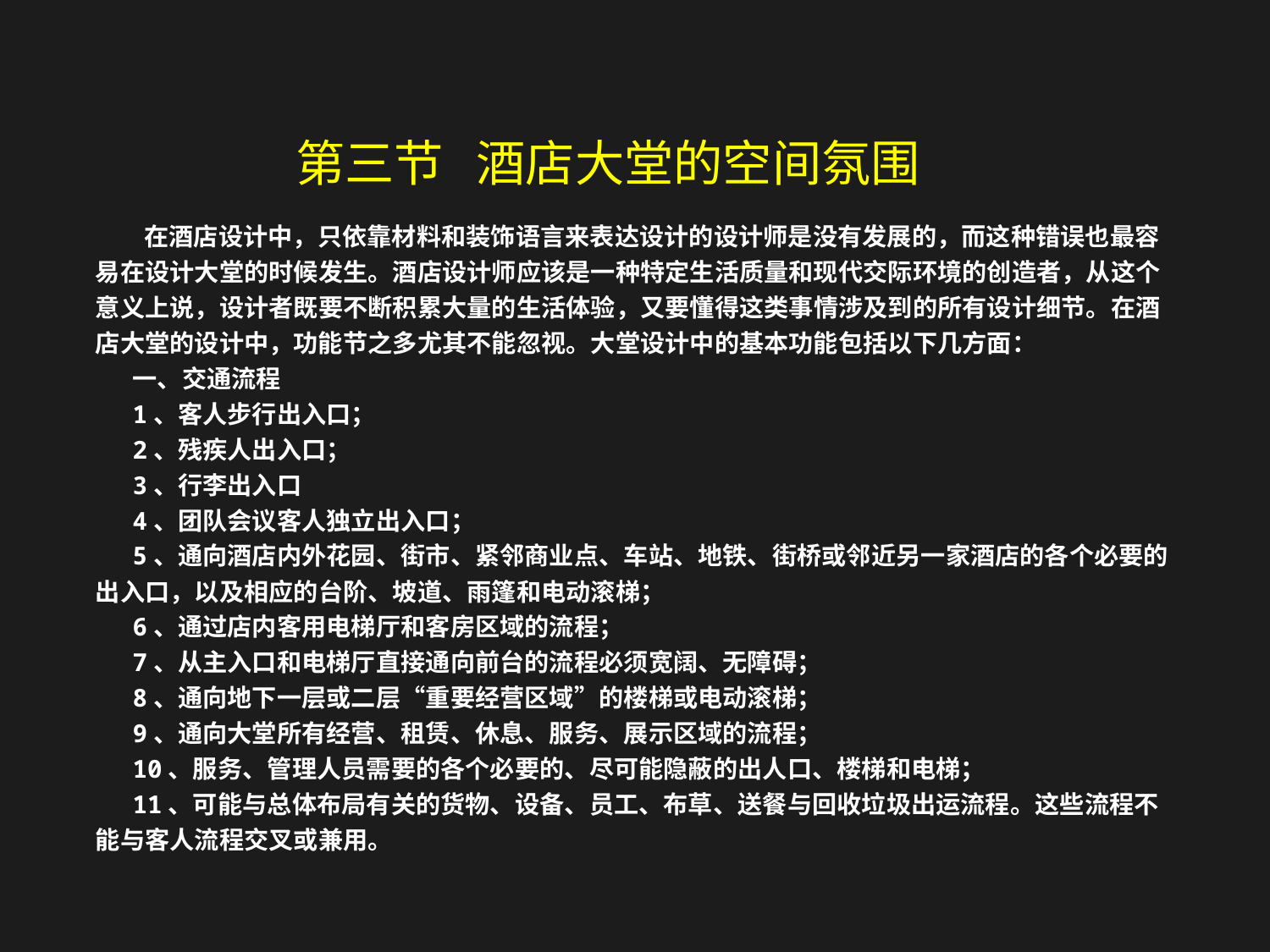

第三节   酒店大堂的空间氛围
 在酒店设计中，只依靠材料和装饰语言来表达设计的设计师是没有发展的，而这种错误也最容易在设计大堂的时候发生。酒店设计师应该是一种特定生活质量和现代交际环境的创造者，从这个意义上说，设计者既要不断积累大量的生活体验，又要懂得这类事情涉及到的所有设计细节。在酒店大堂的设计中，功能节之多尤其不能忽视。大堂设计中的基本功能包括以下几方面：
一、交通流程
1、客人步行出入口；
2、残疾人出入口；
3、行李出入口
4、团队会议客人独立出入口；
5、通向酒店内外花园、街市、紧邻商业点、车站、地铁、街桥或邻近另一家酒店的各个必要的出入口，以及相应的台阶、坡道、雨篷和电动滚梯；
6、通过店内客用电梯厅和客房区域的流程；
7、从主入口和电梯厅直接通向前台的流程必须宽阔、无障碍；
8、通向地下一层或二层“重要经营区域”的楼梯或电动滚梯；
9、通向大堂所有经营、租赁、休息、服务、展示区域的流程；
10、服务、管理人员需要的各个必要的、尽可能隐蔽的出人口、楼梯和电梯；
11、可能与总体布局有关的货物、设备、员工、布草、送餐与回收垃圾出运流程。这些流程不能与客人流程交叉或兼用。